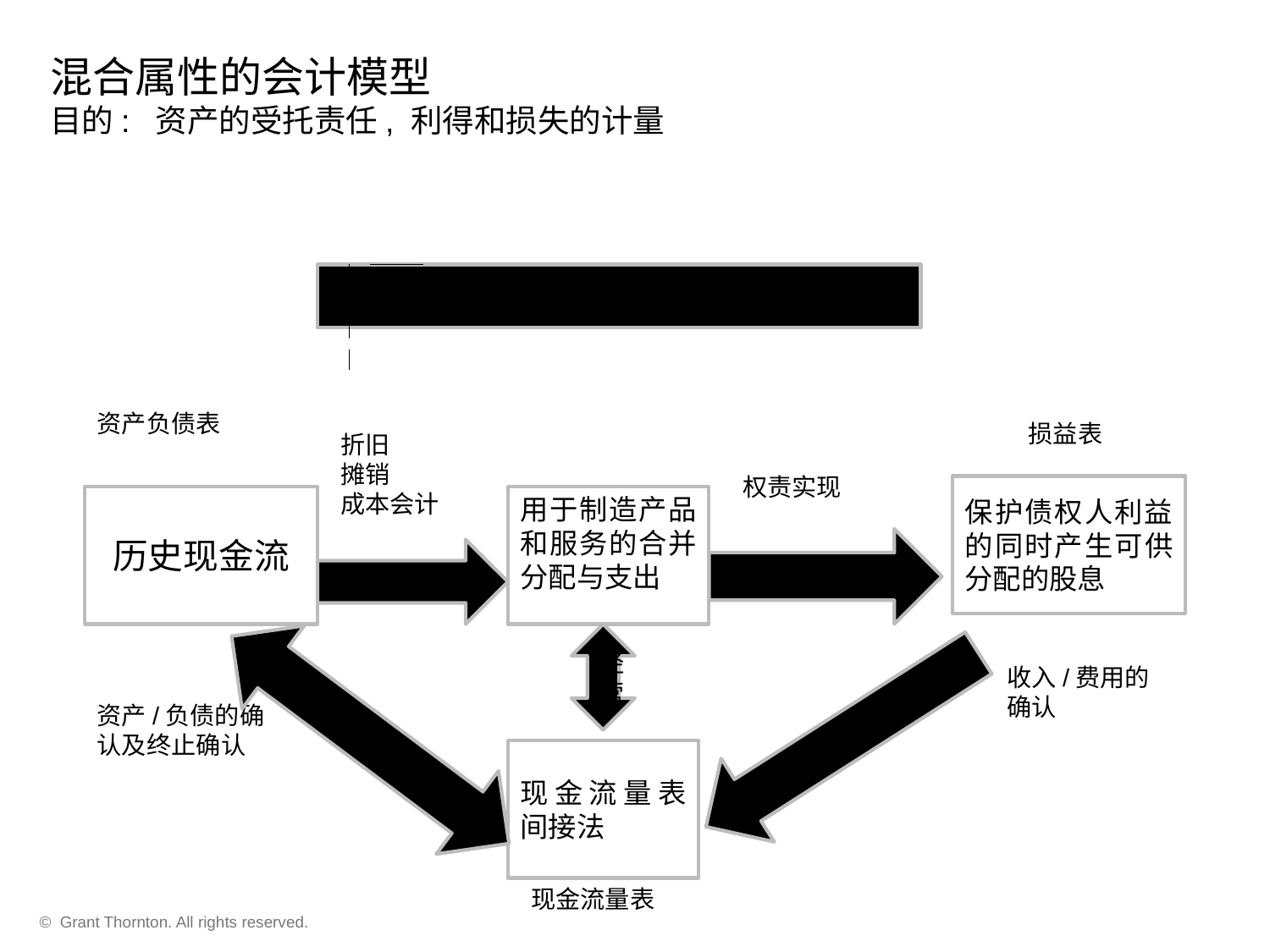

混合属性的会计模型
目的:  资产的受托责任, 利得和损失的计量

勾稽关系：传统会计加现金流
资产负债表
损益表
折旧
摊销
成本会计
权责实现
保护债权人利益的同时产生可供分配的股息
历史现金流

用于制造产品和服务的合并分配与支出

收益过程
转化
经营
收入/费用的确认
投资与筹资性现金流
经营性现金流
资产/负债的确认及终止确认
现金流量表间接法
现金流量表